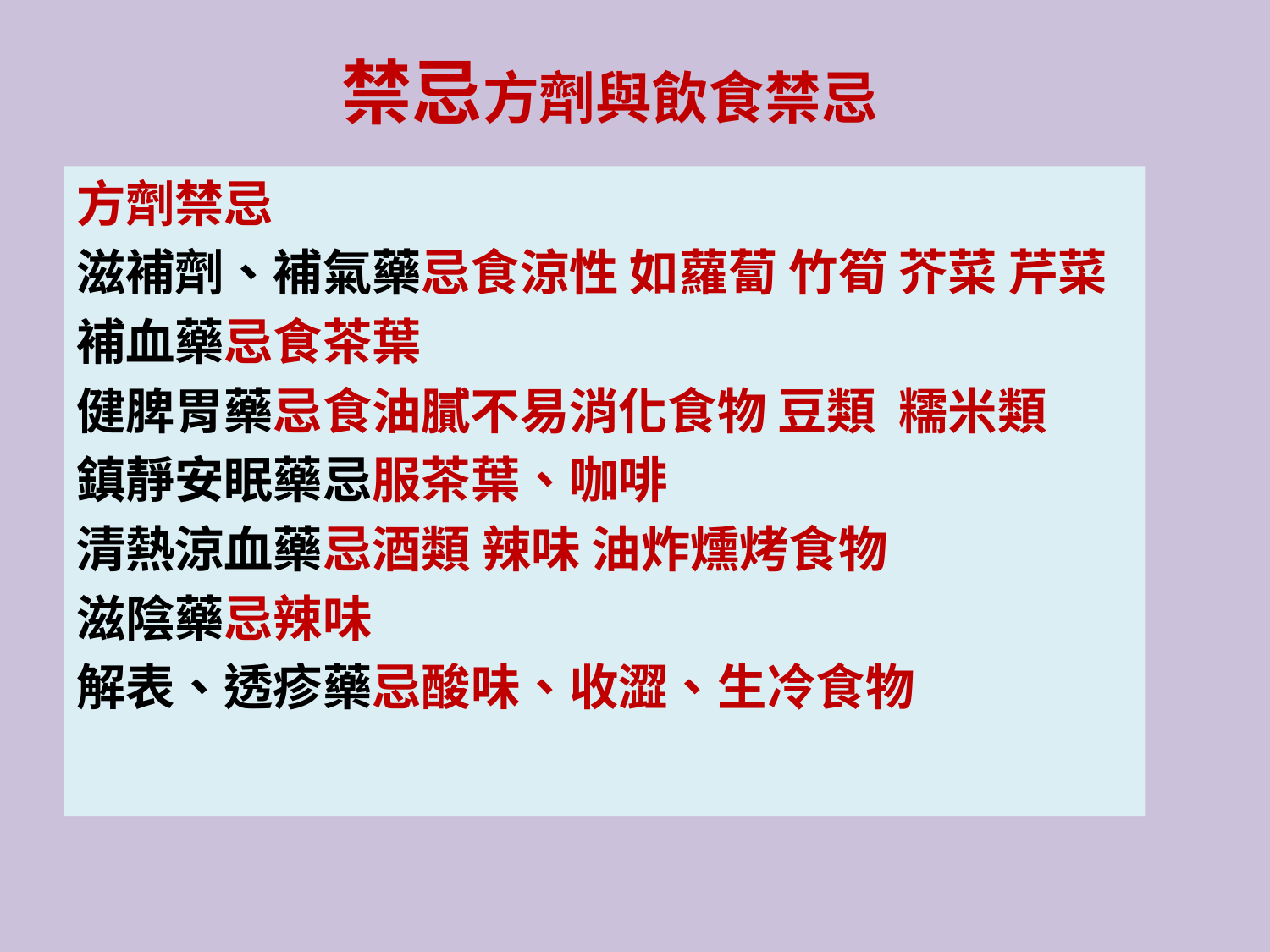

# 禁忌方劑與飲食禁忌
方劑禁忌
滋補劑、補氣藥忌食涼性 如蘿蔔 竹筍 芥菜 芹菜
補血藥忌食茶葉
健脾胃藥忌食油膩不易消化食物 豆類  糯米類
鎮靜安眠藥忌服茶葉、咖啡
清熱涼血藥忌酒類 辣味 油炸燻烤食物
滋陰藥忌辣味
解表、透疹藥忌酸味、收澀、生冷食物